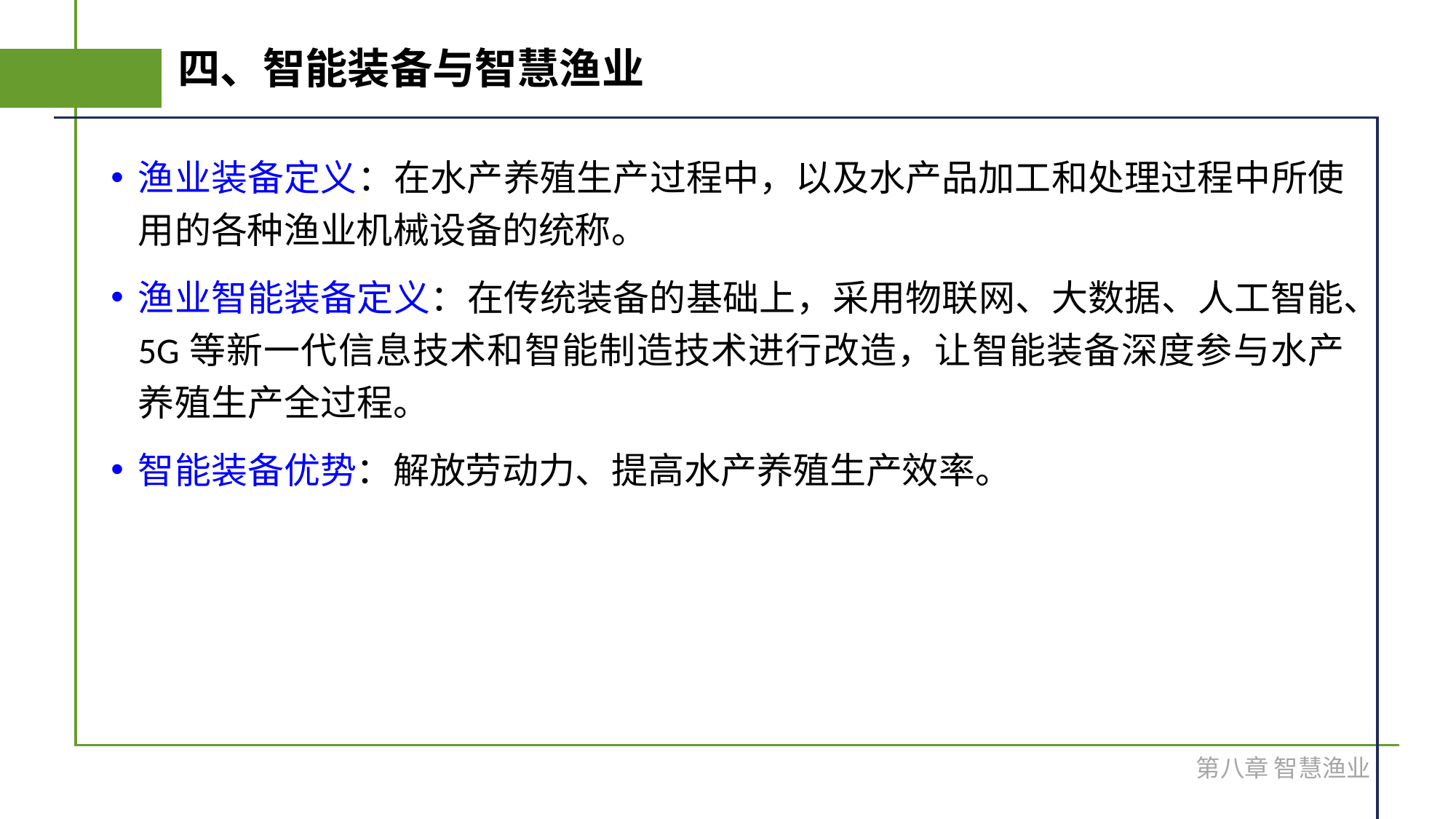

# 四、智能装备与智慧渔业
渔业装备定义：在水产养殖生产过程中，以及水产品加工和处理过程中所使用的各种渔业机械设备的统称。
渔业智能装备定义：在传统装备的基础上，采用物联网、大数据、人工智能、5G等新一代信息技术和智能制造技术进行改造，让智能装备深度参与水产养殖生产全过程。
智能装备优势：解放劳动力、提高水产养殖生产效率。

第八章 智慧渔业